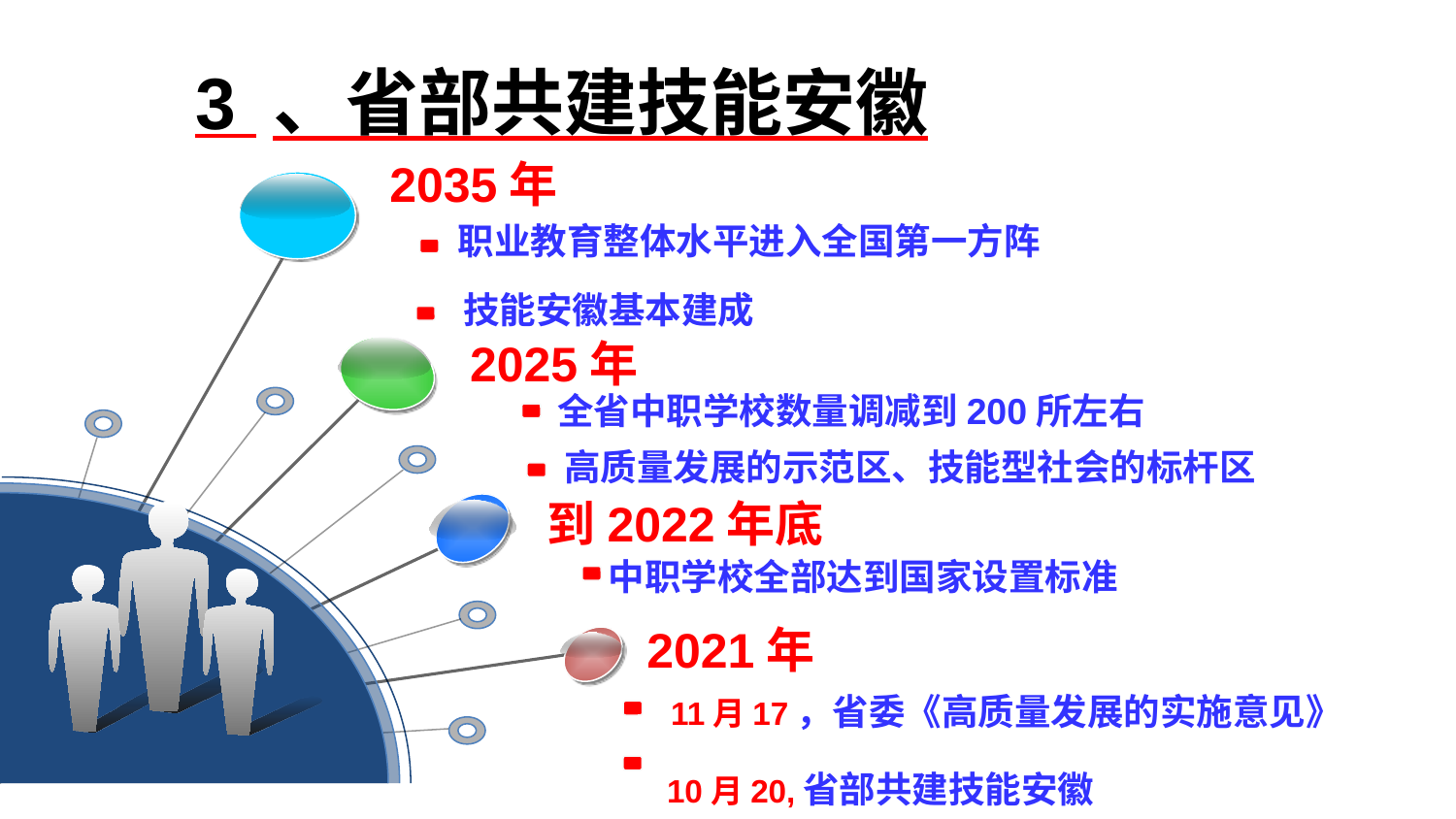

# 3 、省部共建技能安徽
2035年

职业教育整体水平进入全国第一方阵

技能安徽基本建成

2025年

全省中职学校数量调减到200所左右

高质量发展的示范区、技能型社会的标杆区

到2022年底

中职学校全部达到国家设置标准

2021年

11月17，省委《高质量发展的实施意见》

10月20,省部共建技能安徽

13